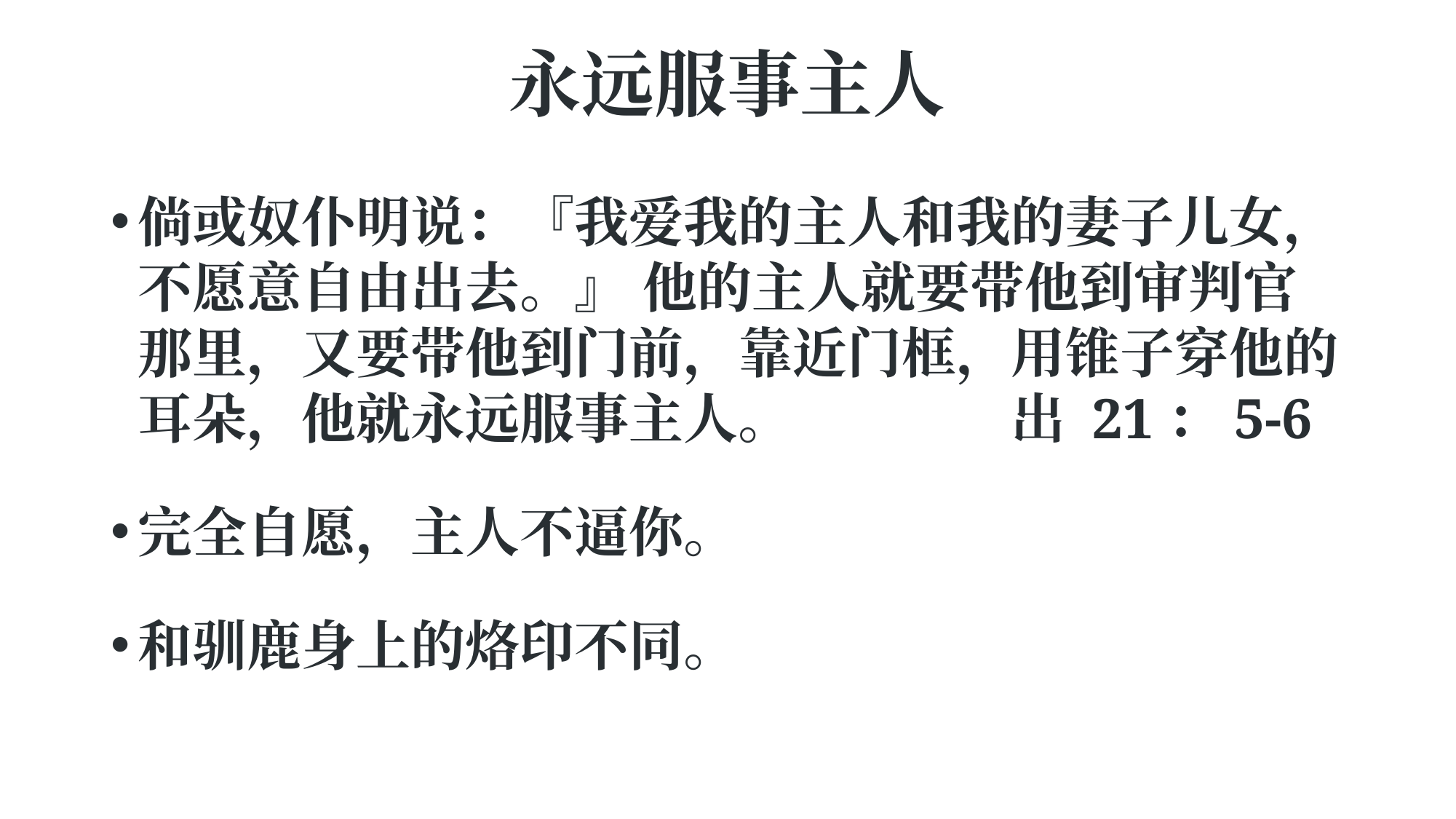

# 永远服事主人
倘或奴仆明说：『我爱我的主人和我的妻子儿女，不愿意自由出去。』 他的主人就要带他到审判官那里，又要带他到门前，靠近门框，用锥子穿他的耳朵，他就永远服事主人。 		出 21：5-6
完全自愿，主人不逼你。
和驯鹿身上的烙印不同。